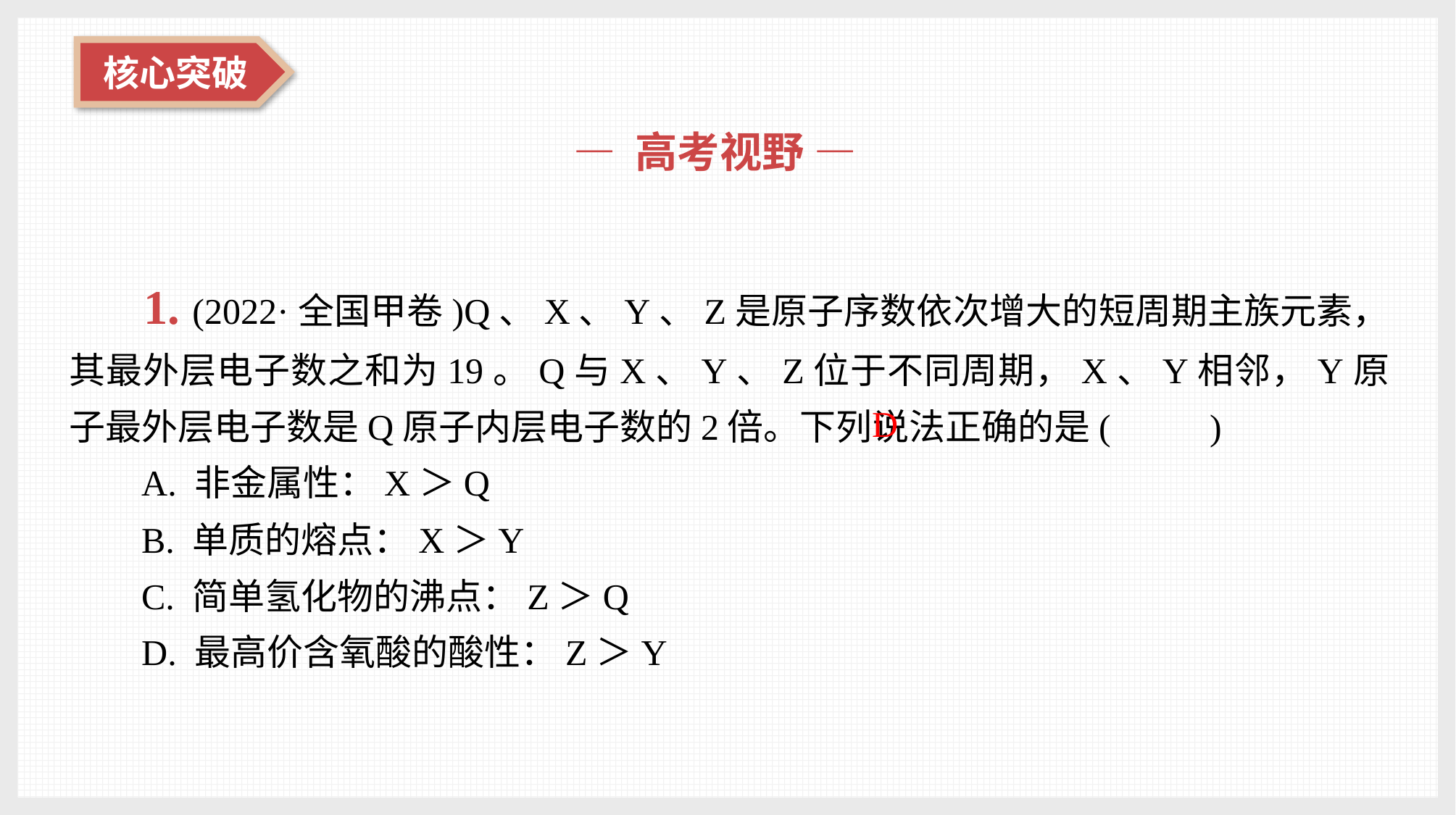

— 高考视野 —
1. (2022·全国甲卷)Q、X、Y、Z是原子序数依次增大的短周期主族元素，其最外层电子数之和为19。Q与X、Y、Z位于不同周期，X、Y相邻，Y原子最外层电子数是Q原子内层电子数的2倍。下列说法正确的是( 　　)
A. 非金属性：X＞Q
B. 单质的熔点：X＞Y
C. 简单氢化物的沸点：Z＞Q
D. 最高价含氧酸的酸性：Z＞Y
D